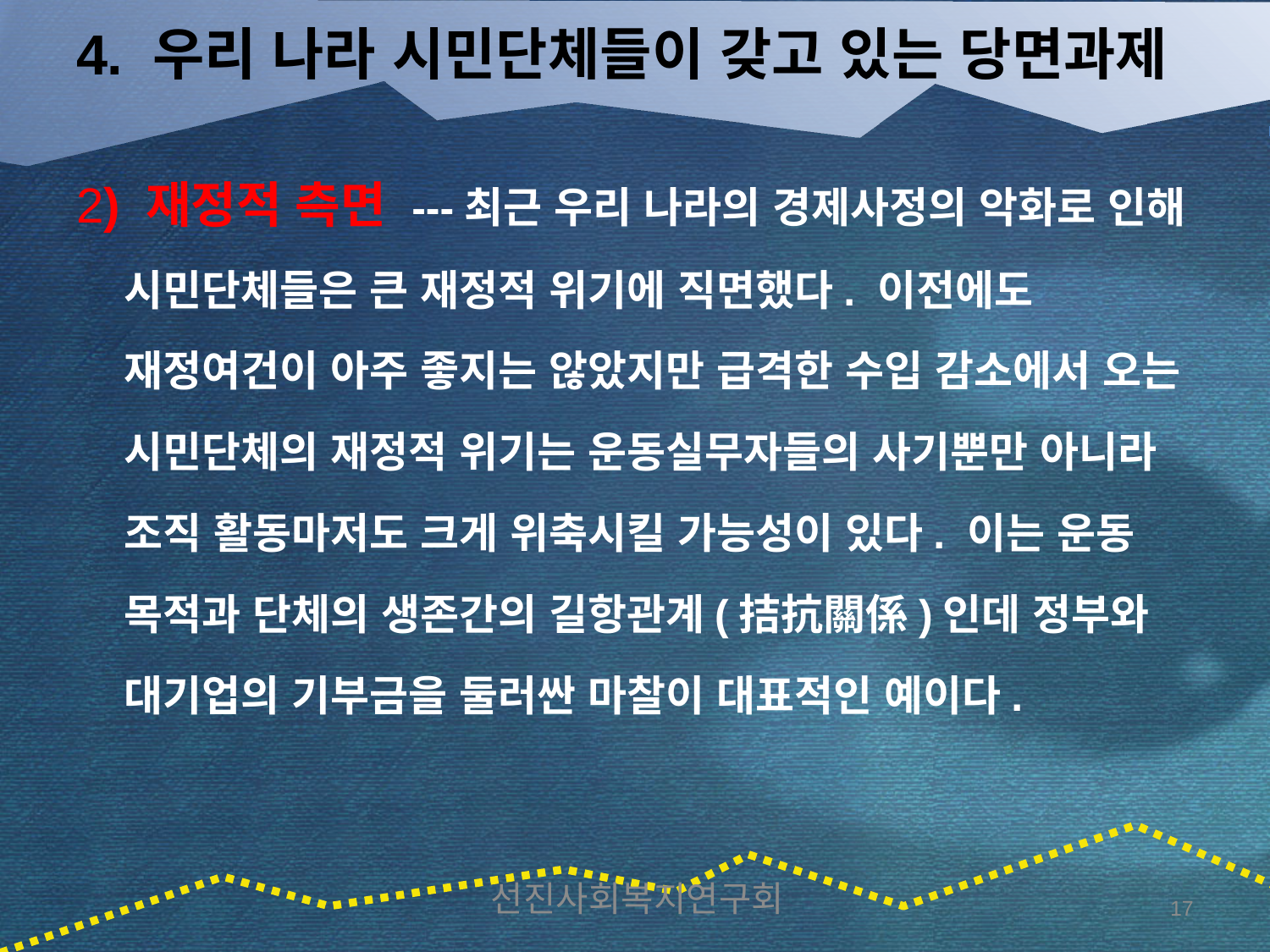

# 4. 우리 나라 시민단체들이 갖고 있는 당면과제
2) 재정적 측면 ---최근 우리 나라의 경제사정의 악화로 인해 시민단체들은 큰 재정적 위기에 직면했다. 이전에도 재정여건이 아주 좋지는 않았지만 급격한 수입 감소에서 오는 시민단체의 재정적 위기는 운동실무자들의 사기뿐만 아니라 조직 활동마저도 크게 위축시킬 가능성이 있다. 이는 운동 목적과 단체의 생존간의 길항관계(拮抗關係)인데 정부와 대기업의 기부금을 둘러싼 마찰이 대표적인 예이다.

선진사회복지연구회
17